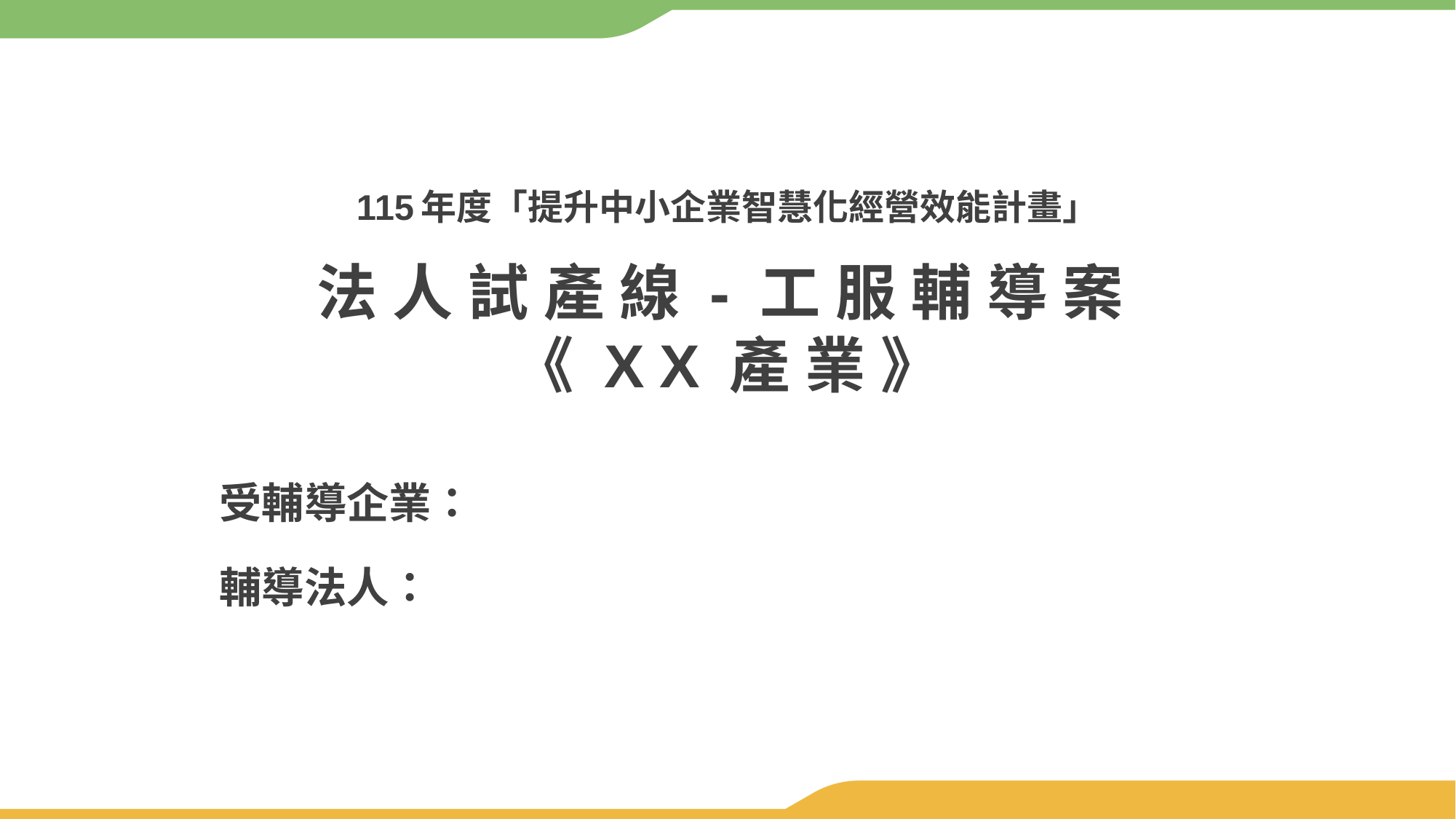

115年度「提升中小企業智慧化經營效能計畫」
# 法人試產線-工服輔導案 《XX產業》
受輔導企業：
輔導法人：